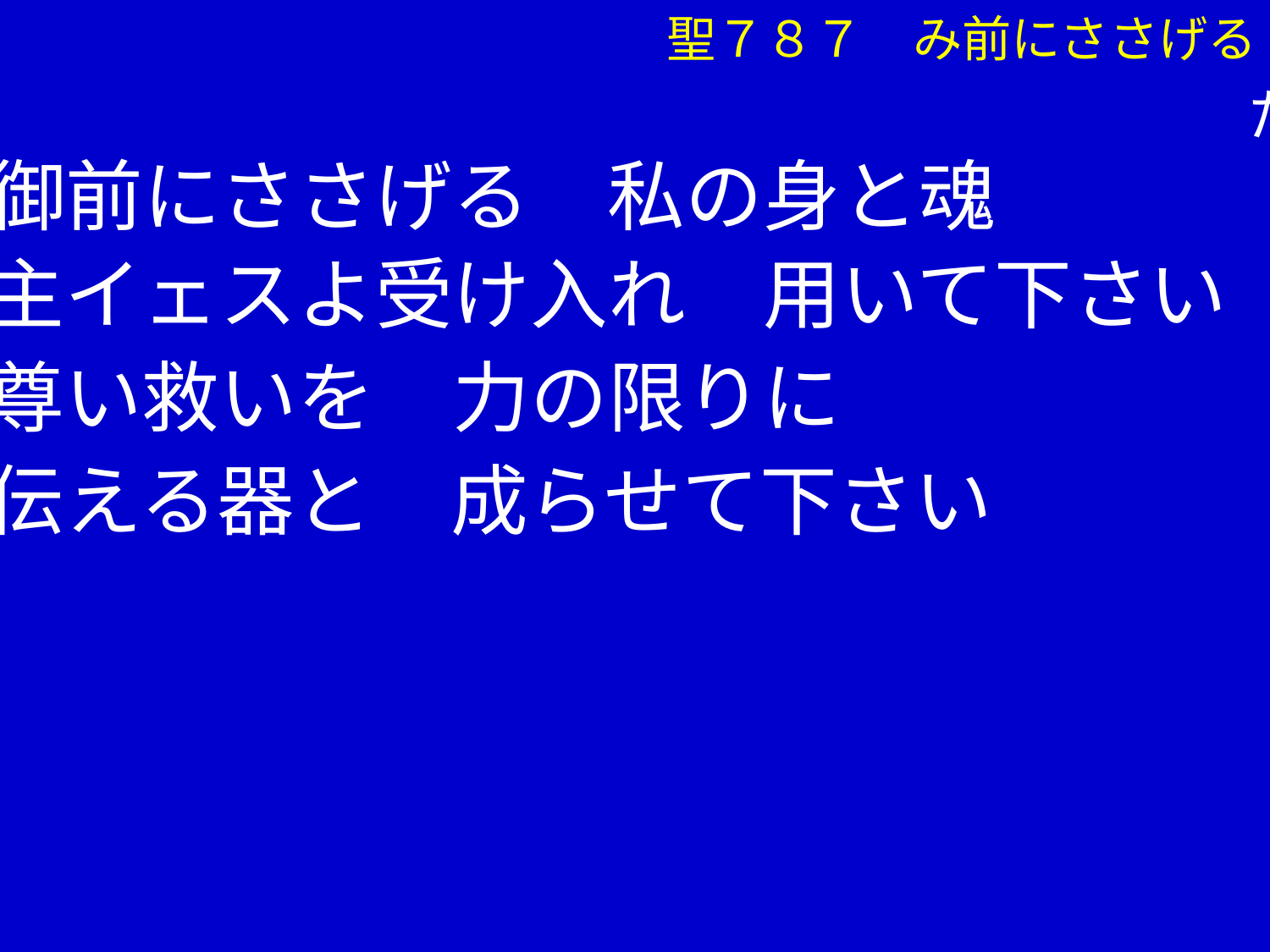

聖７８７　み前にささげる
　　　　　　　　　　　　　　　　　　　　　　　　たま
①御前にささげる　私の身と魂
　 主イェスよ受け入れ　用いて下さい
　 尊い救いを　力の限りに
　 伝える器と　成らせて下さい